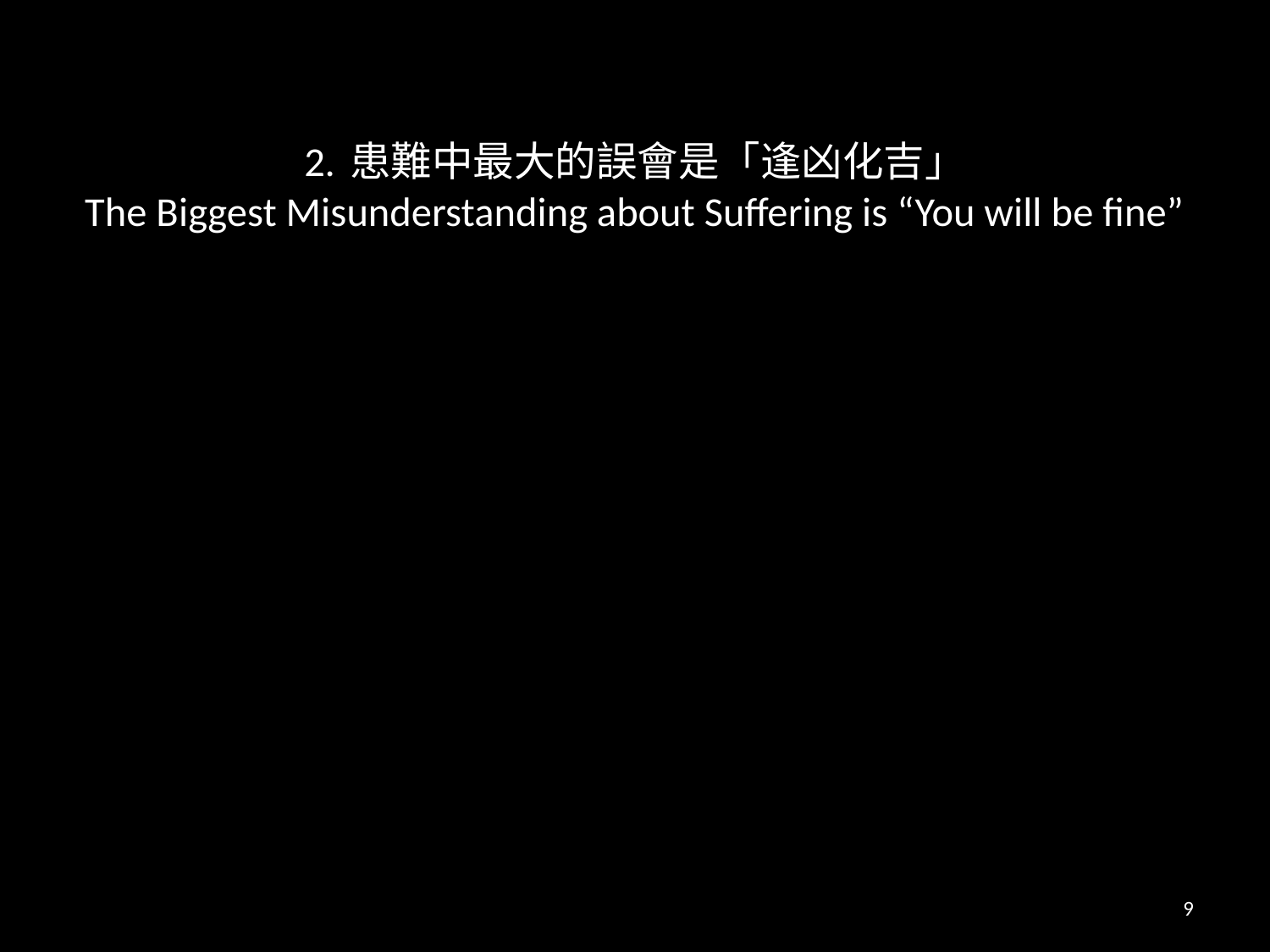

# 2. 患難中最大的誤會是「逢凶化吉」 The Biggest Misunderstanding about Suffering is “You will be fine”

9